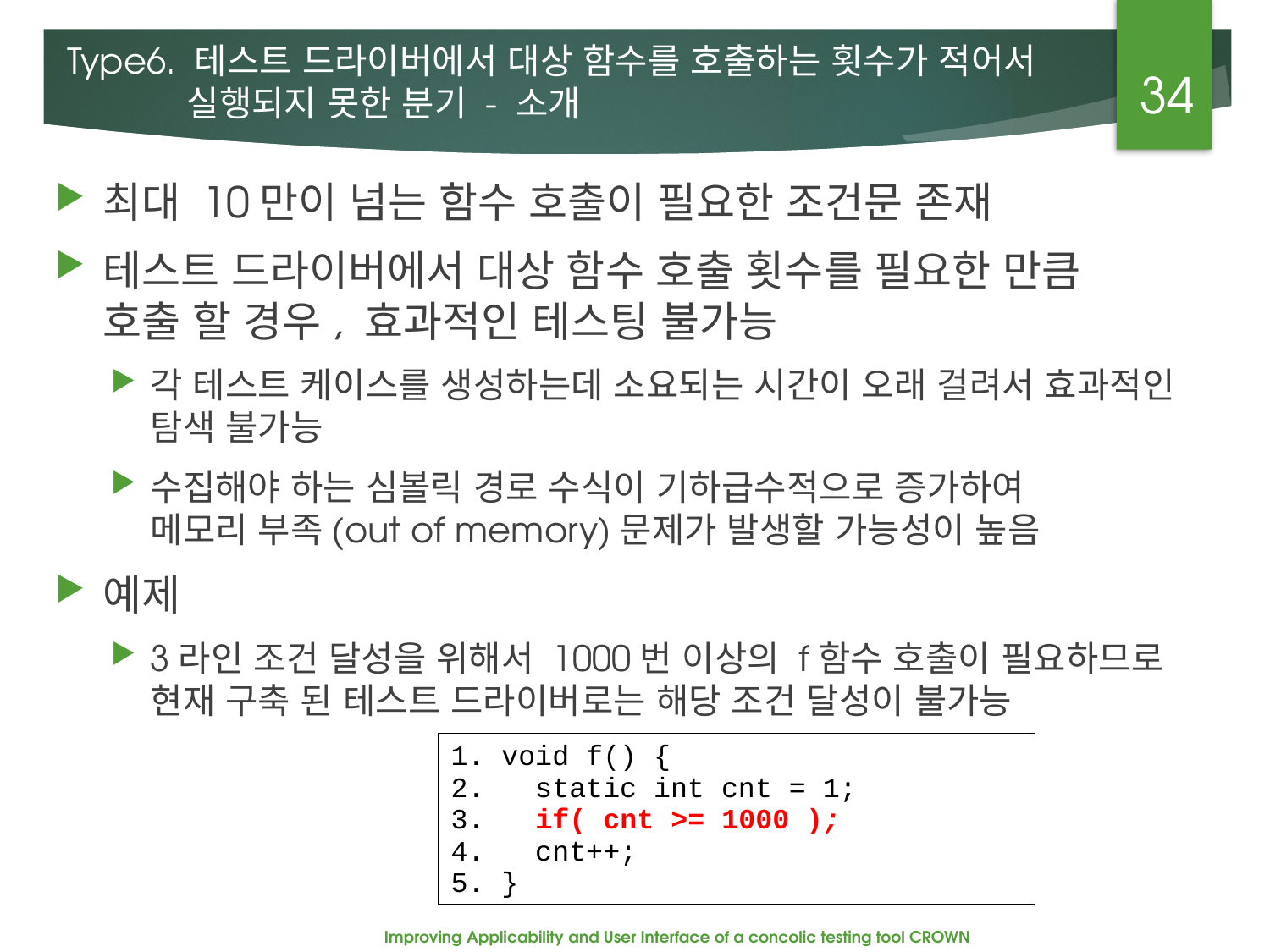

34
# Type6. 테스트 드라이버에서 대상 함수를 호출하는 횟수가 적어서 실행되지 못한 분기 - 소개
최대 10만이 넘는 함수 호출이 필요한 조건문 존재
테스트 드라이버에서 대상 함수 호출 횟수를 필요한 만큼
호출 할 경우, 효과적인 테스팅 불가능
각 테스트 케이스를 생성하는데 소요되는 시간이 오래 걸려서 효과적인
탐색 불가능
수집해야 하는 심볼릭 경로 수식이 기하급수적으로 증가하여
메모리 부족(out of memory)문제가 발생할 가능성이 높음
예제
3라인 조건 달성을 위해서 1000번 이상의 f함수 호출이 필요하므로
현재 구축 된 테스트 드라이버로는 해당 조건 달성이 불가능

1. void f() {
2.   static int cnt = 1;
3.   if( cnt >= 1000 );
4.   cnt++;
5. }
Improving Applicability and User Interface of a concolic testing tool CROWN